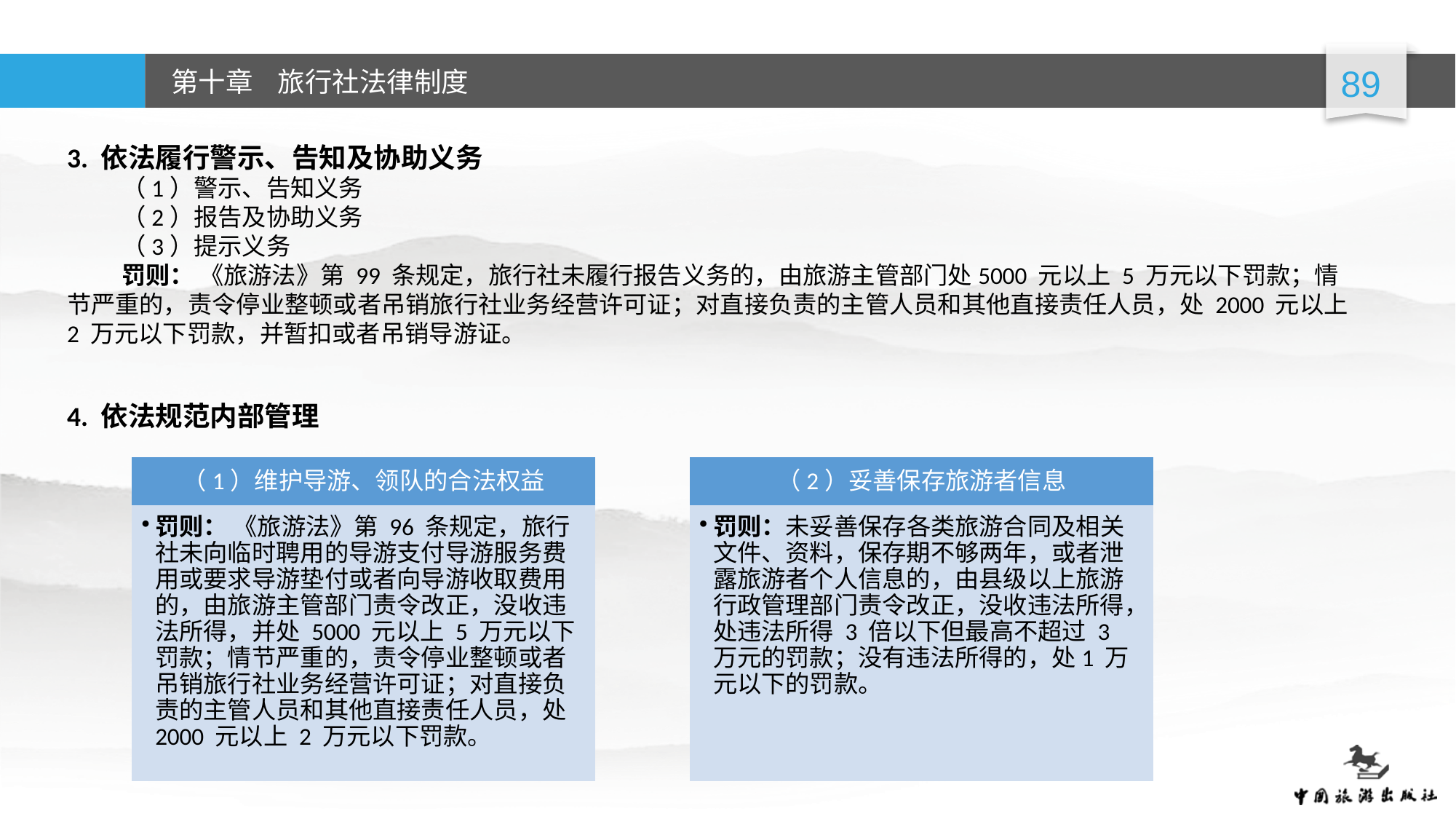

3. 依法履行警示、告知及协助义务
（1）警示、告知义务
（2）报告及协助义务
（3）提示义务
罚则： 《旅游法》第 99 条规定，旅行社未履行报告义务的，由旅游主管部门处5000 元以上 5 万元以下罚款；情节严重的，责令停业整顿或者吊销旅行社业务经营许可证；对直接负责的主管人员和其他直接责任人员，处 2000 元以上 2 万元以下罚款，并暂扣或者吊销导游证。

4. 依法规范内部管理

（1）维护导游、领队的合法权益

（2）妥善保存旅游者信息

罚则： 《旅游法》第 96 条规定，旅行社未向临时聘用的导游支付导游服务费用或要求导游垫付或者向导游收取费用的，由旅游主管部门责令改正，没收违法所得，并处 5000 元以上 5 万元以下罚款；情节严重的，责令停业整顿或者吊销旅行社业务经营许可证；对直接负责的主管人员和其他直接责任人员，处 2000 元以上 2 万元以下罚款。

罚则：未妥善保存各类旅游合同及相关文件、资料，保存期不够两年，或者泄露旅游者个人信息的，由县级以上旅游行政管理部门责令改正，没收违法所得，处违法所得 3 倍以下但最高不超过 3 万元的罚款；没有违法所得的，处1 万元以下的罚款。